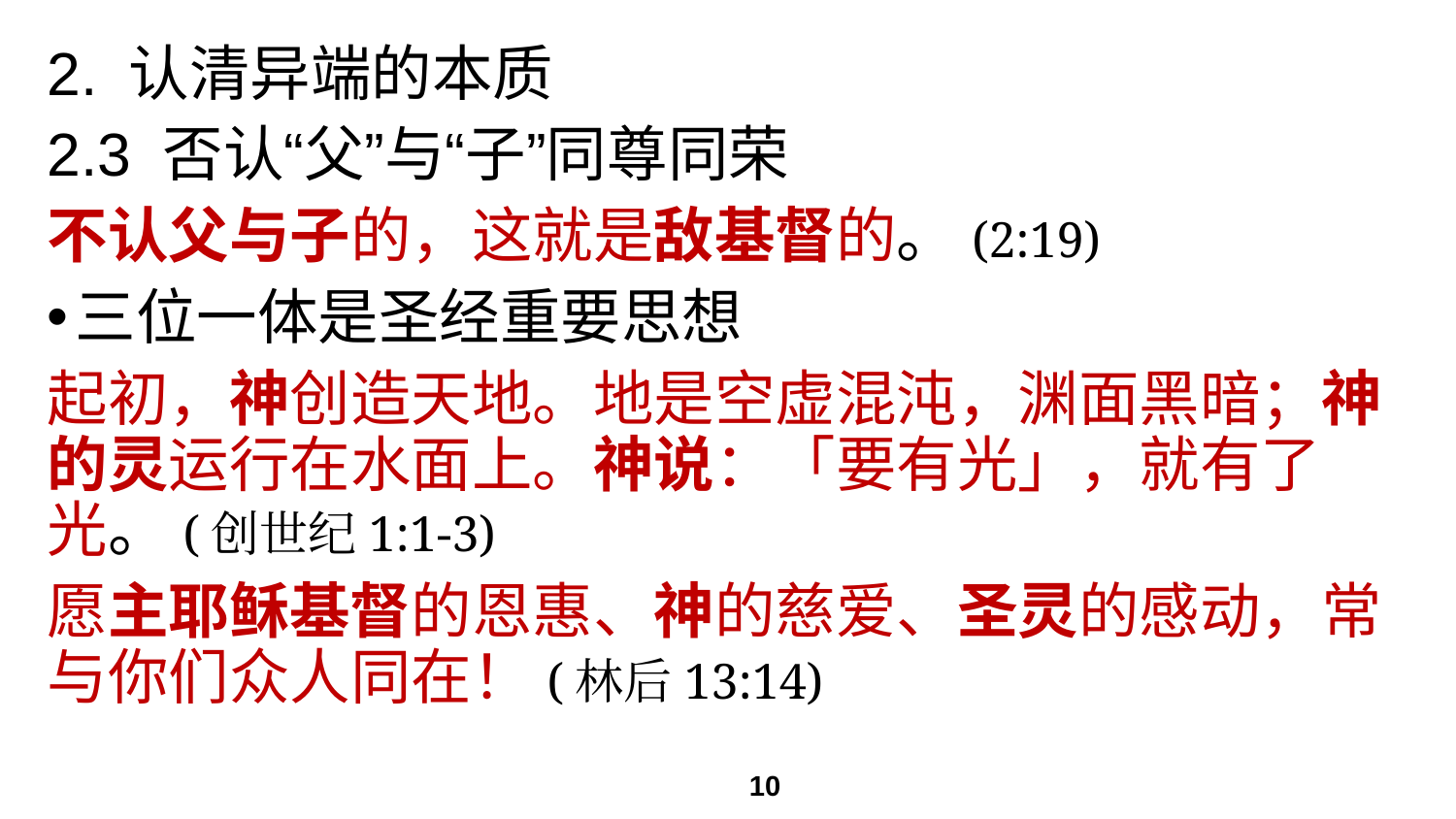

# 2. 认清异端的本质
2.3 否认“父”与“子”同尊同荣
不认父与子的，这就是敌基督的。(2:19)
三位一体是圣经重要思想
起初，神创造天地。地是空虚混沌，渊面黑暗；神的灵运行在水面上。神说：「要有光」，就有了光。(创世纪1:1-3)
愿主耶稣基督的恩惠、神的慈爱、圣灵的感动，常与你们众人同在！(林后13:14)
10